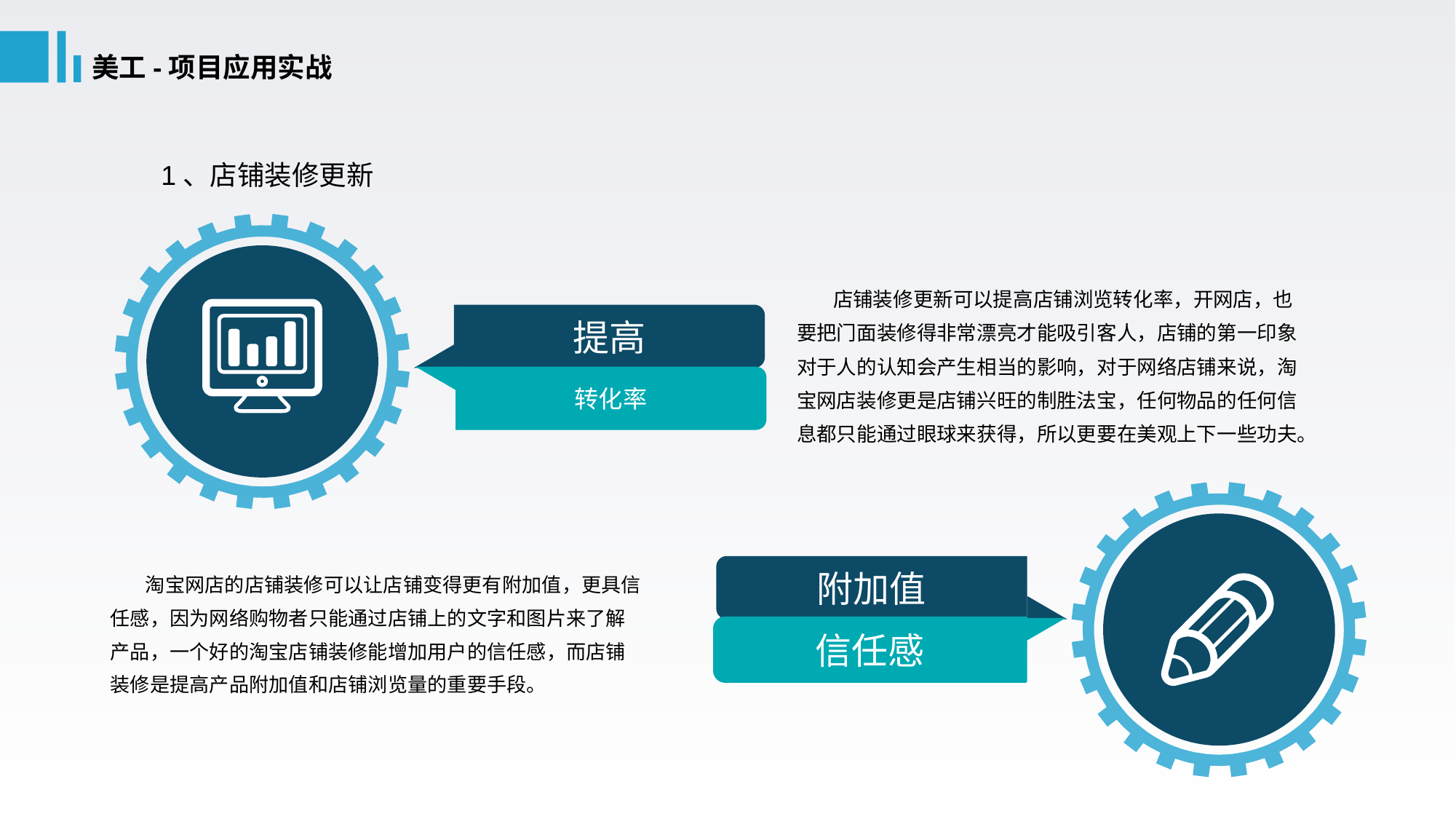

美工-项目应用实战
1、店铺装修更新

       店铺装修更新可以提高店铺浏览转化率，开网店，也要把门面装修得非常漂亮才能吸引客人，店铺的第一印象对于人的认知会产生相当的影响，对于网络店铺来说，淘宝网店装修更是店铺兴旺的制胜法宝，任何物品的任何信息都只能通过眼球来获得，所以更要在美观上下一些功夫。

提高

转化率

       淘宝网店的店铺装修可以让店铺变得更有附加值，更具信任感，因为网络购物者只能通过店铺上的文字和图片来了解产品，一个好的淘宝店铺装修能增加用户的信任感，而店铺装修是提高产品附加值和店铺浏览量的重要手段。
附加值

信任感